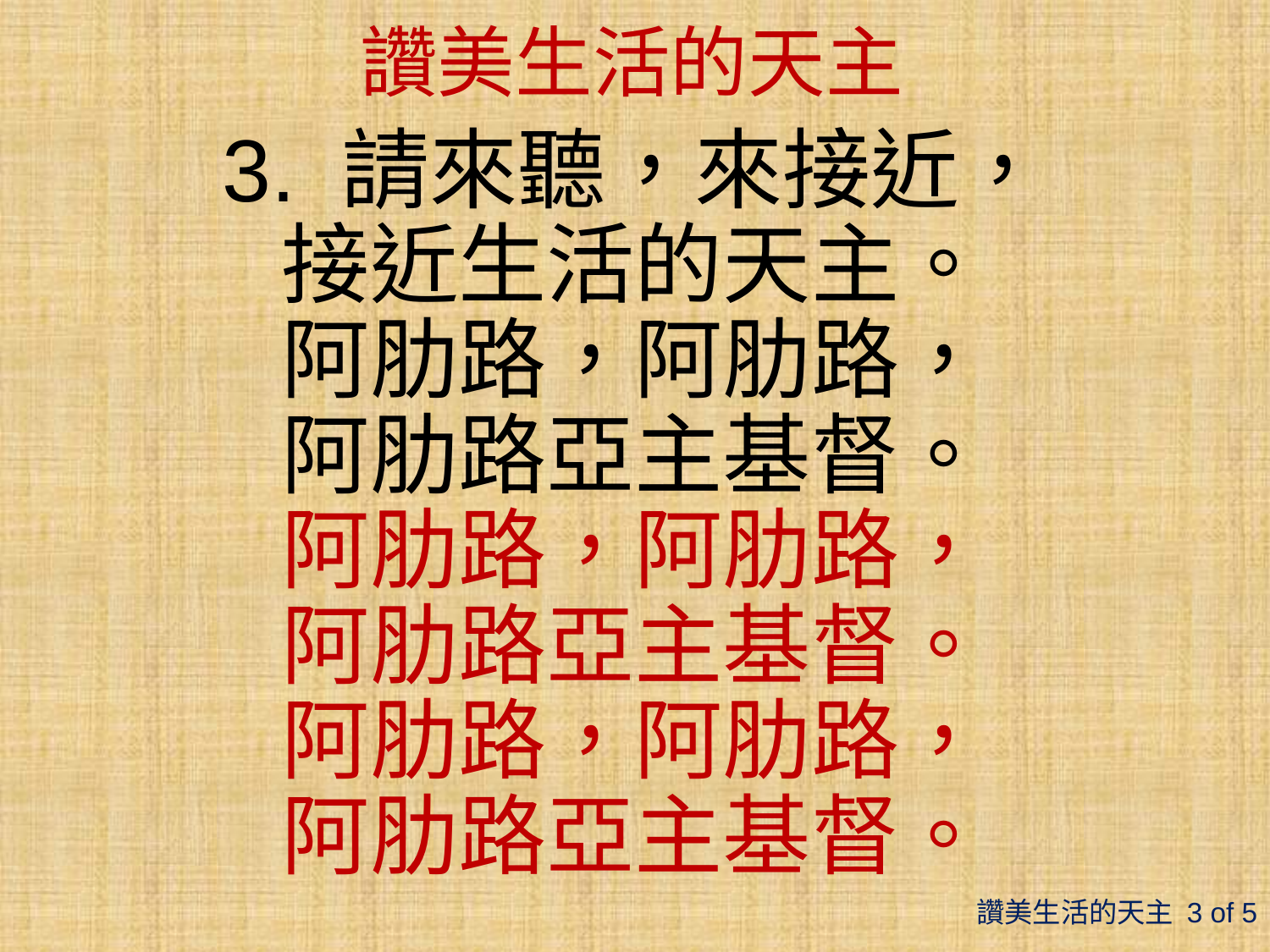

# 讚美生活的天主
3. 請來聽，來接近，
接近生活的天主。
阿肋路，阿肋路，
阿肋路亞主基督。
阿肋路，阿肋路，
阿肋路亞主基督。
阿肋路，阿肋路，
阿肋路亞主基督。
讚美生活的天主 3 of 5